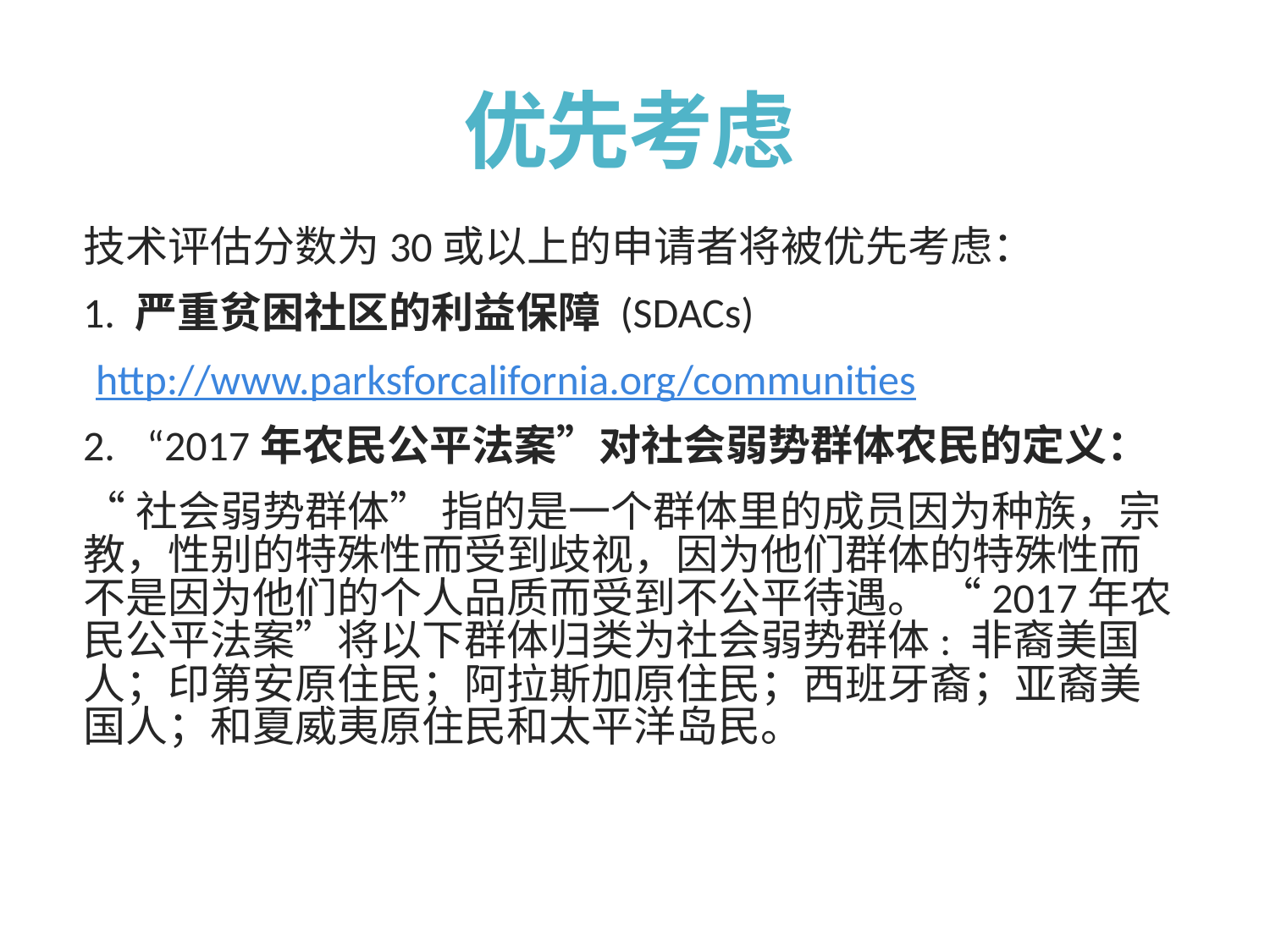

# 优先考虑
技术评估分数为30或以上的申请者将被优先考虑：
1. 严重贫困社区的利益保障 (SDACs)
http://www.parksforcalifornia.org/communities
“2017年农民公平法案”对社会弱势群体农民的定义：
“社会弱势群体” 指的是一个群体里的成员因为种族，宗教，性别的特殊性而受到歧视，因为他们群体的特殊性而不是因为他们的个人品质而受到不公平待遇。 “2017年农民公平法案”将以下群体归类为社会弱势群体: 非裔美国人；印第安原住民；阿拉斯加原住民；西班牙裔；亚裔美国人；和夏威夷原住民和太平洋岛民。